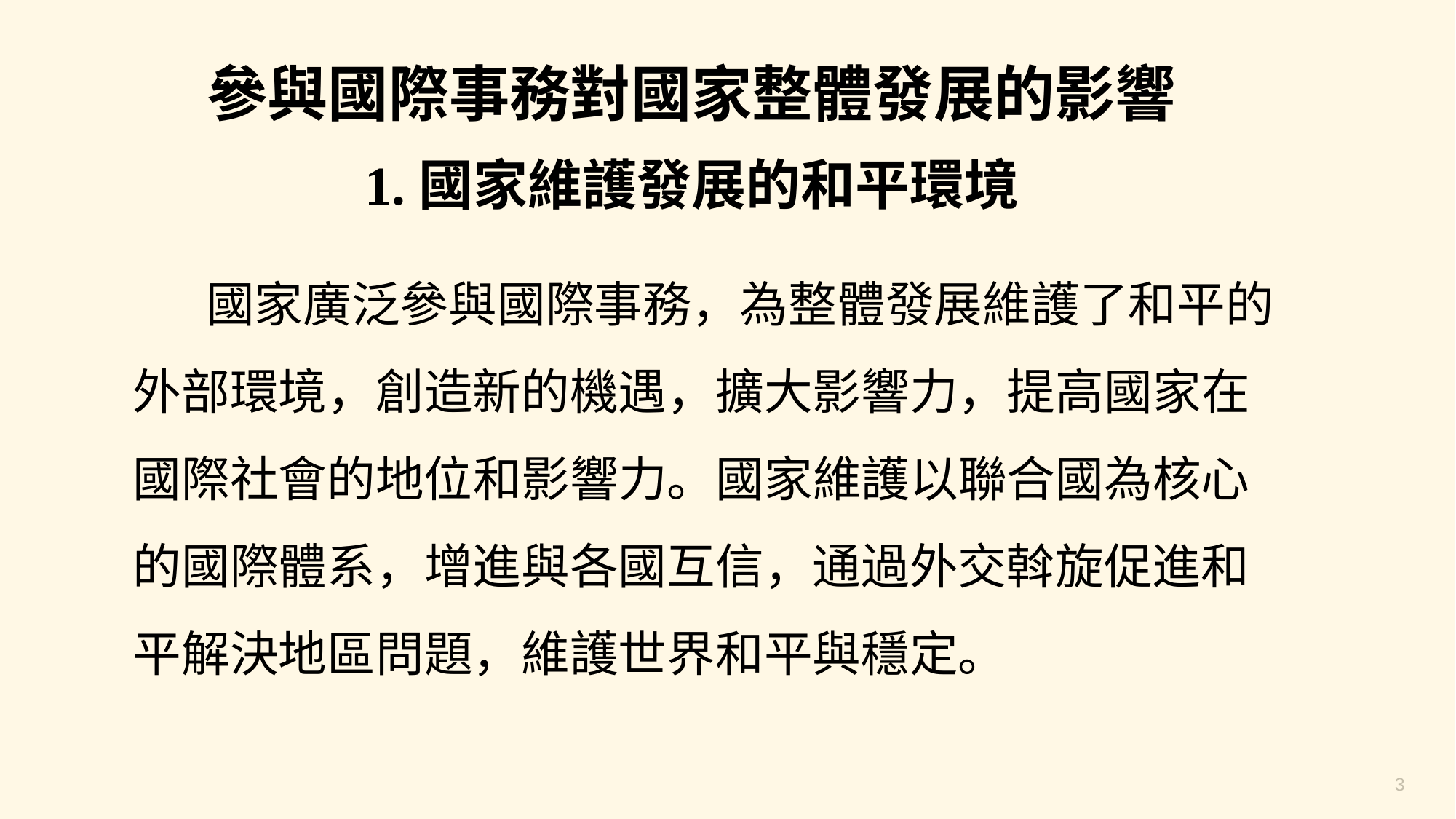

參與國際事務對國家整體發展的影響
1.國家維護發展的和平環境
國家廣泛參與國際事務，為整體發展維護了和平的外部環境，創造新的機遇，擴大影響力，提高國家在國際社會的地位和影響力。國家維護以聯合國為核心的國際體系，增進與各國互信，通過外交斡旋促進和平解決地區問題，維護世界和平與穩定。